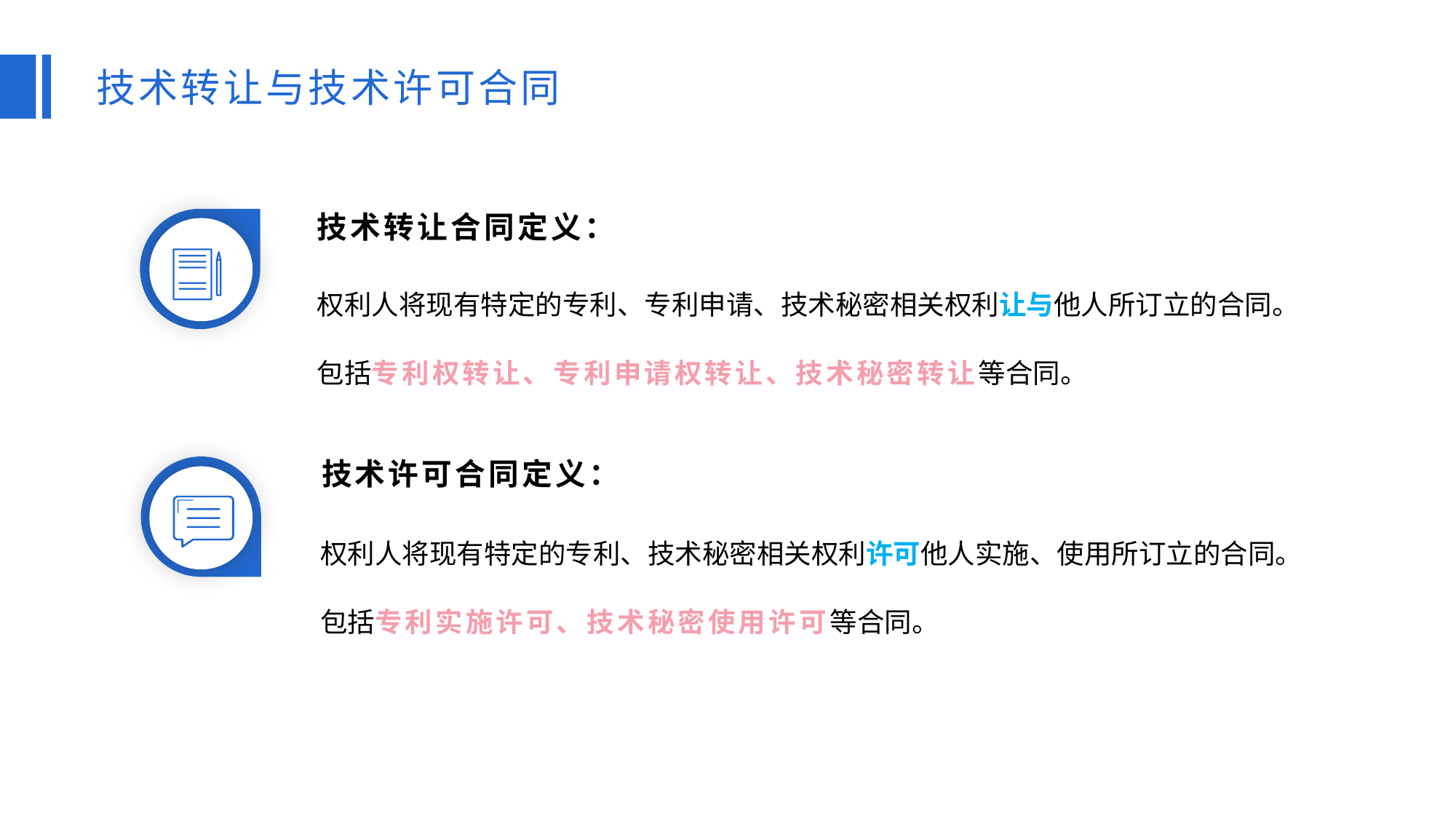

技术转让与技术许可合同
技术转让合同定义：

权利人将现有特定的专利、专利申请、技术秘密相关权利让与他人所订立的合同。
包括专利权转让、专利申请权转让、技术秘密转让等合同。

技术许可合同定义：

权利人将现有特定的专利、技术秘密相关权利许可他人实施、使用所订立的合同。
包括专利实施许可、技术秘密使用许可等合同。